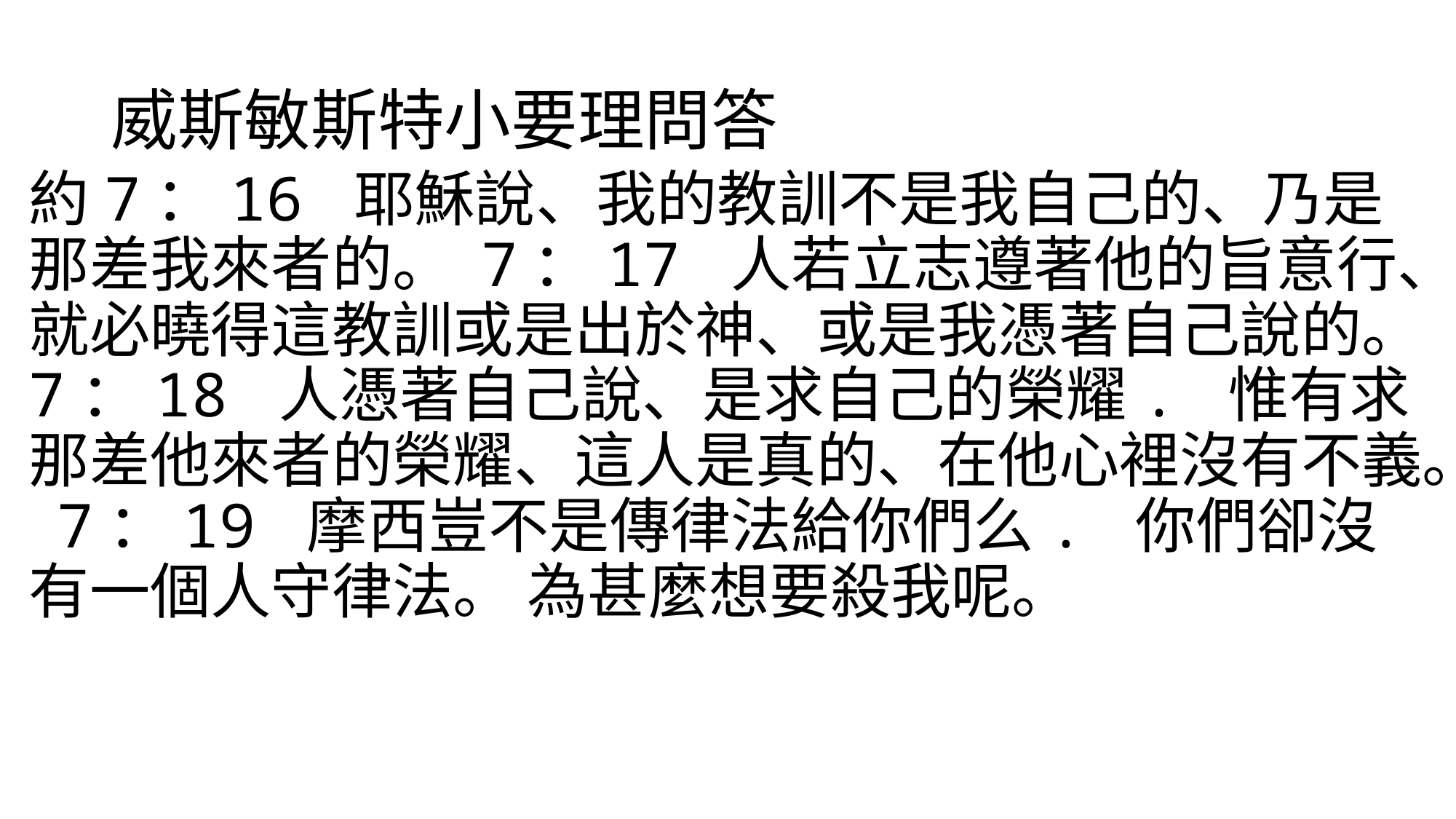

# 威斯敏斯特小要理問答
約7：16 耶穌說、我的教訓不是我自己的、乃是那差我來者的。 7：17 人若立志遵著他的旨意行、就必曉得這教訓或是出於神、或是我憑著自己說的。 7：18 人憑著自己說、是求自己的榮耀. 惟有求那差他來者的榮耀、這人是真的、在他心裡沒有不義。 7：19 摩西豈不是傳律法給你們么. 你們卻沒有一個人守律法。 為甚麼想要殺我呢。